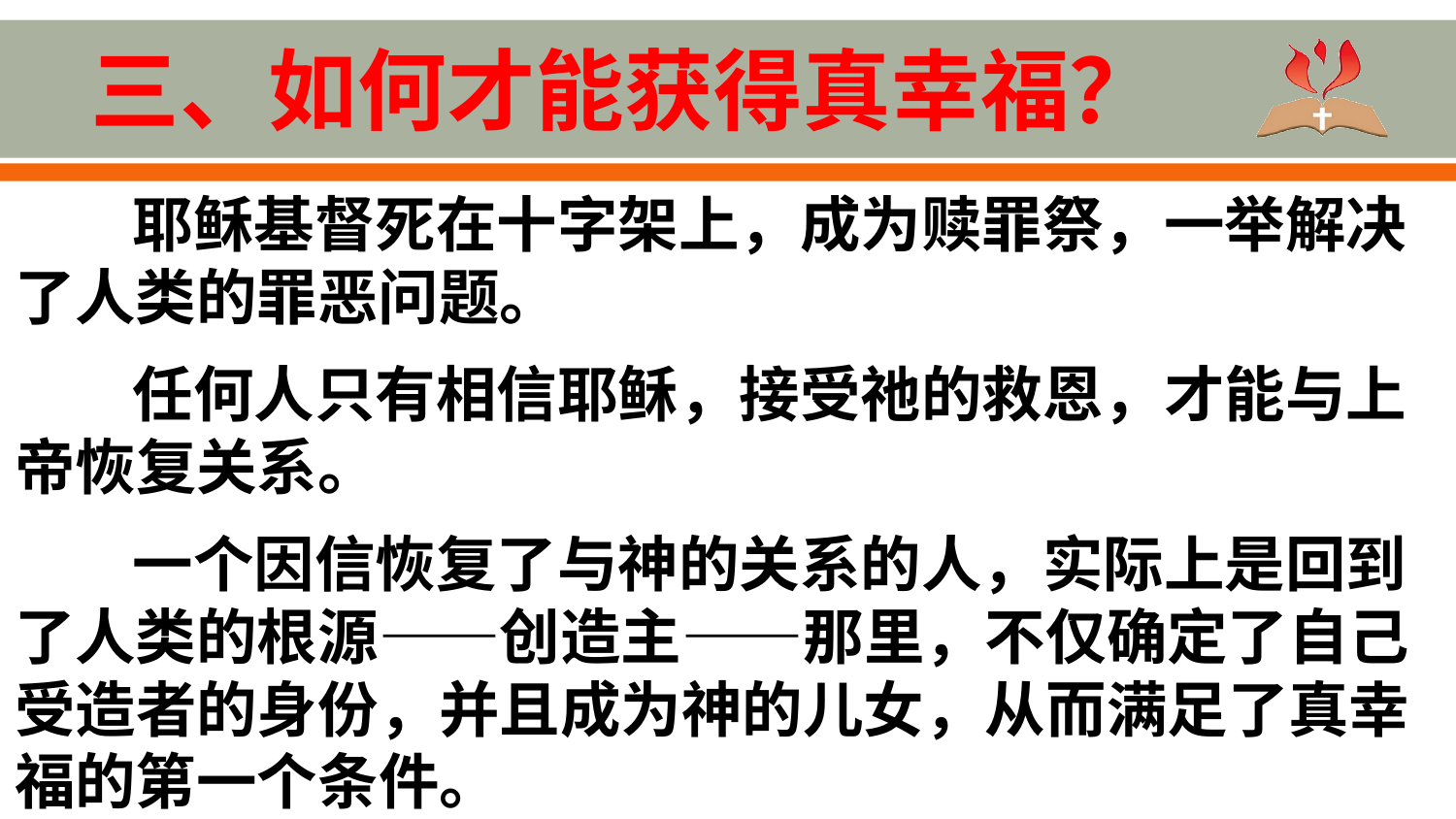

# 三、如何才能获得真幸福？
耶稣基督死在十字架上，成为赎罪祭，一举解决了人类的罪恶问题。
任何人只有相信耶稣，接受祂的救恩，才能与上帝恢复关系。
一个因信恢复了与神的关系的人，实际上是回到了人类的根源——创造主——那里，不仅确定了自己受造者的身份，并且成为神的儿女，从而满足了真幸福的第一个条件。